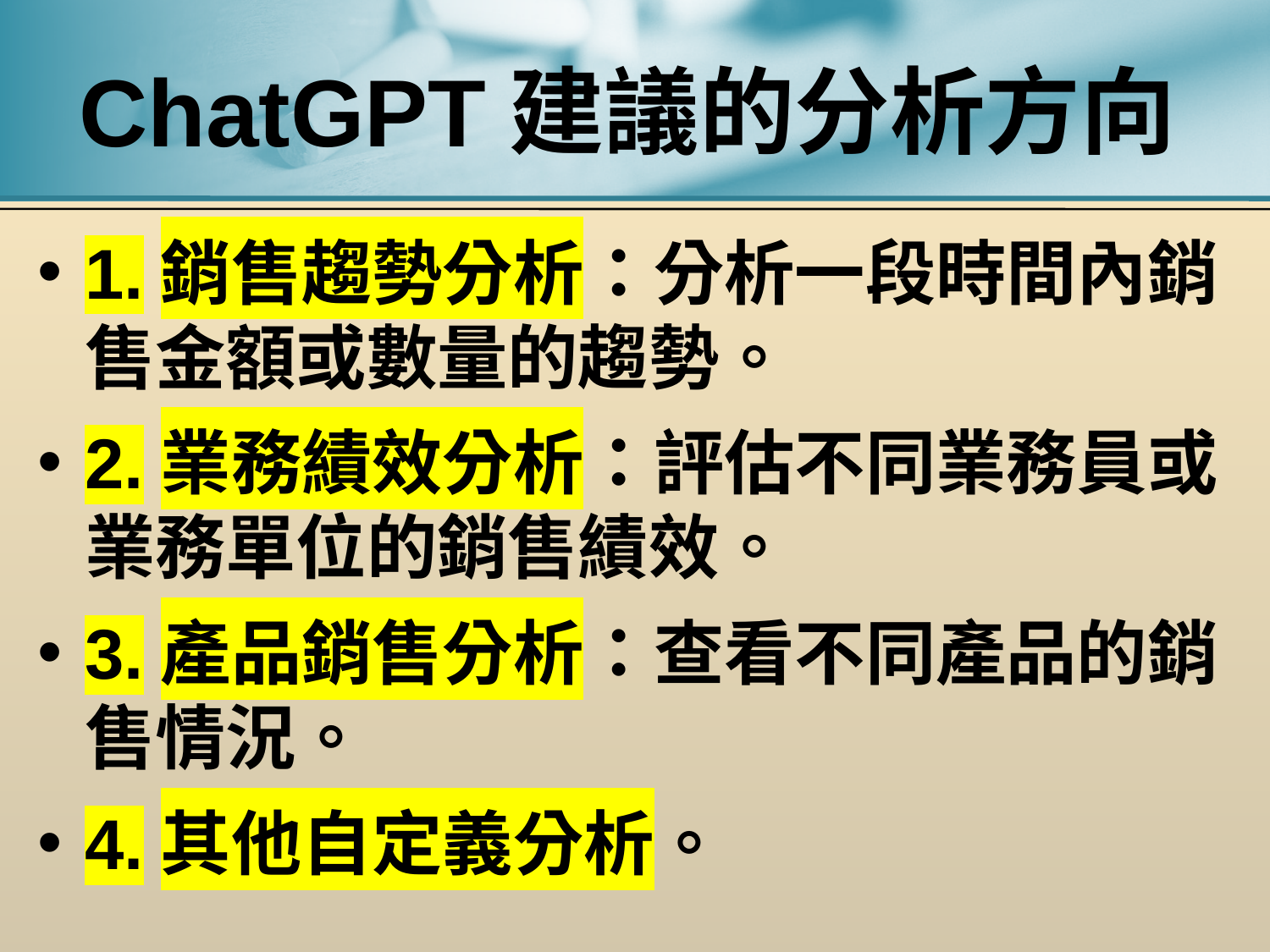

# ChatGPT建議的分析方向
1.銷售趨勢分析：分析一段時間內銷售金額或數量的趨勢。
2.業務績效分析：評估不同業務員或業務單位的銷售績效。
3.產品銷售分析：查看不同產品的銷售情況。
4.其他自定義分析。